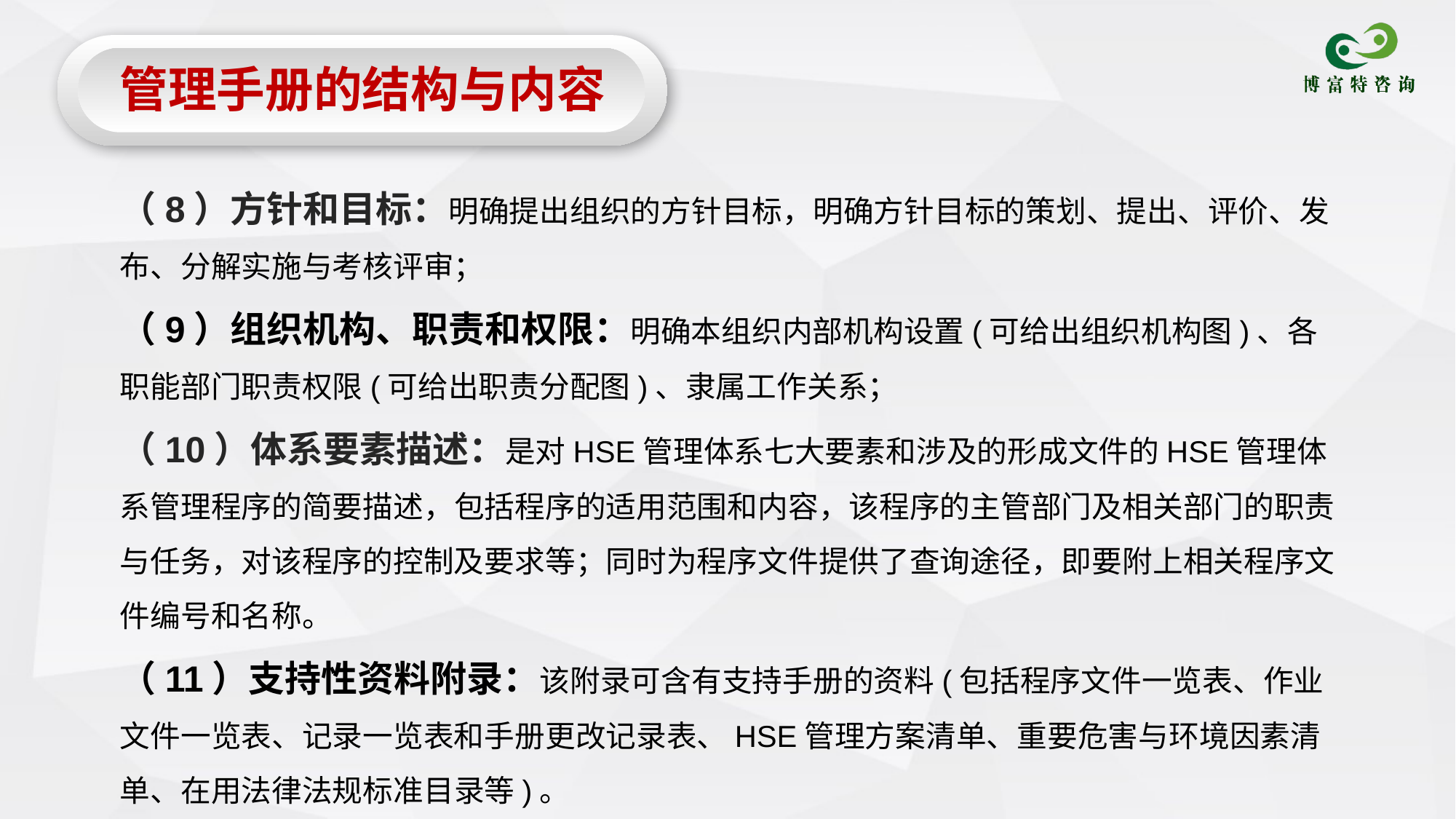

管理手册的结构与内容
（8）方针和目标：明确提出组织的方针目标，明确方针目标的策划、提出、评价、发布、分解实施与考核评审；
（9）组织机构、职责和权限：明确本组织内部机构设置(可给出组织机构图)、各职能部门职责权限(可给出职责分配图)、隶属工作关系；
（10）体系要素描述：是对HSE管理体系七大要素和涉及的形成文件的HSE管理体系管理程序的简要描述，包括程序的适用范围和内容，该程序的主管部门及相关部门的职责与任务，对该程序的控制及要求等；同时为程序文件提供了查询途径，即要附上相关程序文件编号和名称。
（11）支持性资料附录：该附录可含有支持手册的资料(包括程序文件一览表、作业文件一览表、记录一览表和手册更改记录表、HSE管理方案清单、重要危害与环境因素清单、在用法律法规标准目录等)。